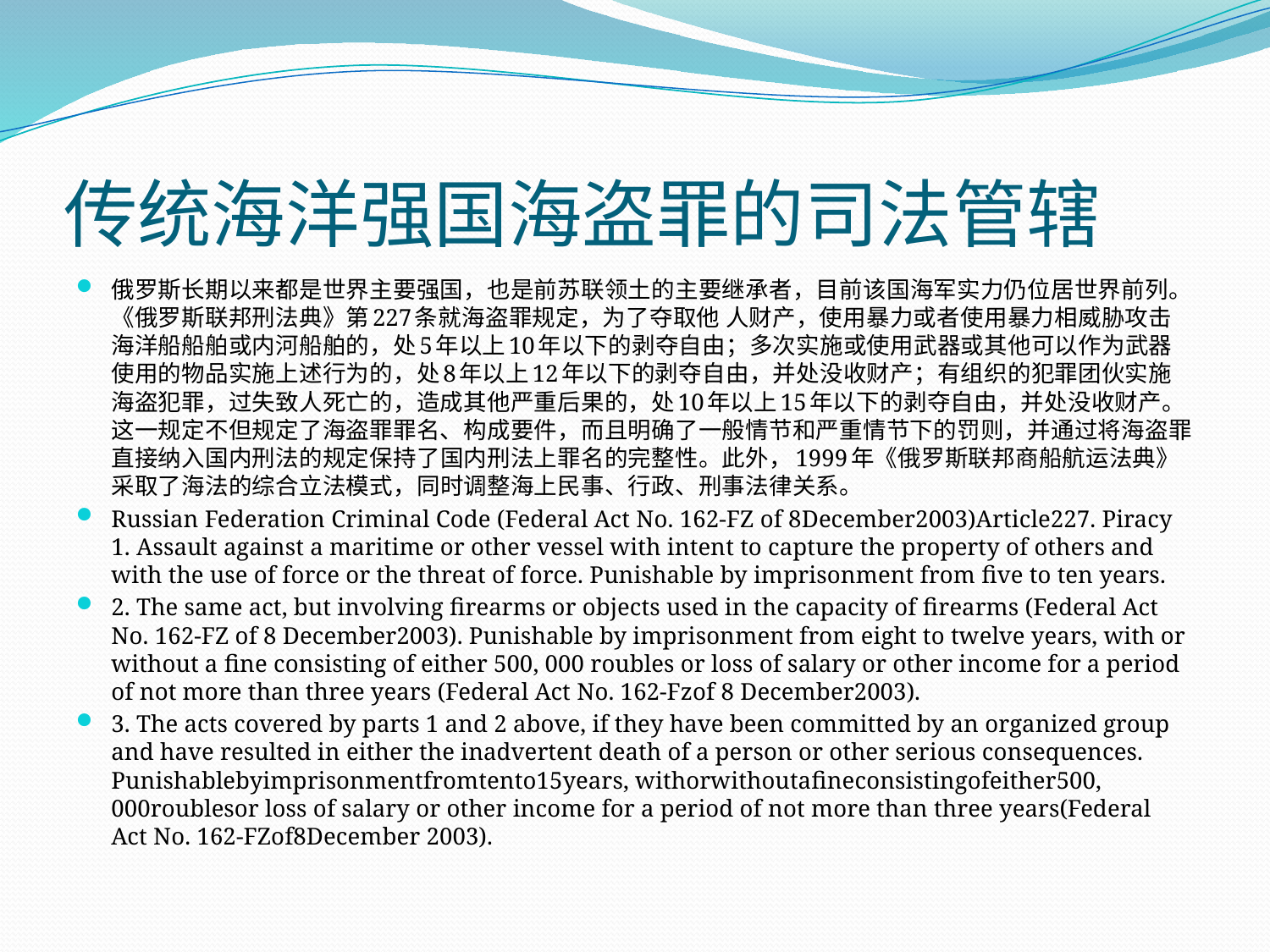

# 传统海洋强国海盗罪的司法管辖
俄罗斯长期以来都是世界主要强国，也是前苏联领土的主要继承者，目前该国海军实力仍位居世界前列。《俄罗斯联邦刑法典》第227条就海盗罪规定，为了夺取他 人财产，使用暴力或者使用暴力相威胁攻击海洋船船舶或内河船舶的，处5年以上10年以下的剥夺自由；多次实施或使用武器或其他可以作为武器使用的物品实施上述行为的，处8年以上12年以下的剥夺自由，并处没收财产；有组织的犯罪团伙实施海盗犯罪，过失致人死亡的，造成其他严重后果的，处10年以上15年以下的剥夺自由，并处没收财产。这一规定不但规定了海盗罪罪名、构成要件，而且明确了一般情节和严重情节下的罚则，并通过将海盗罪直接纳入国内刑法的规定保持了国内刑法上罪名的完整性。此外，1999年《俄罗斯联邦商船航运法典》采取了海法的综合立法模式，同时调整海上民事、行政、刑事法律关系。
Russian Federation Criminal Code (Federal Act No. 162-FZ of 8December2003)Article227. Piracy 1. Assault against a maritime or other vessel with intent to capture the property of others and with the use of force or the threat of force. Punishable by imprisonment from five to ten years.
2. The same act, but involving firearms or objects used in the capacity of firearms (Federal Act No. 162-FZ of 8 December2003). Punishable by imprisonment from eight to twelve years, with or without a fine consisting of either 500, 000 roubles or loss of salary or other income for a period of not more than three years (Federal Act No. 162-Fzof 8 December2003).
3. The acts covered by parts 1 and 2 above, if they have been committed by an organized group and have resulted in either the inadvertent death of a person or other serious consequences. Punishablebyimprisonmentfromtento15years, withorwithoutafineconsistingofeither500, 000roublesor loss of salary or other income for a period of not more than three years(Federal Act No. 162-FZof8December 2003).